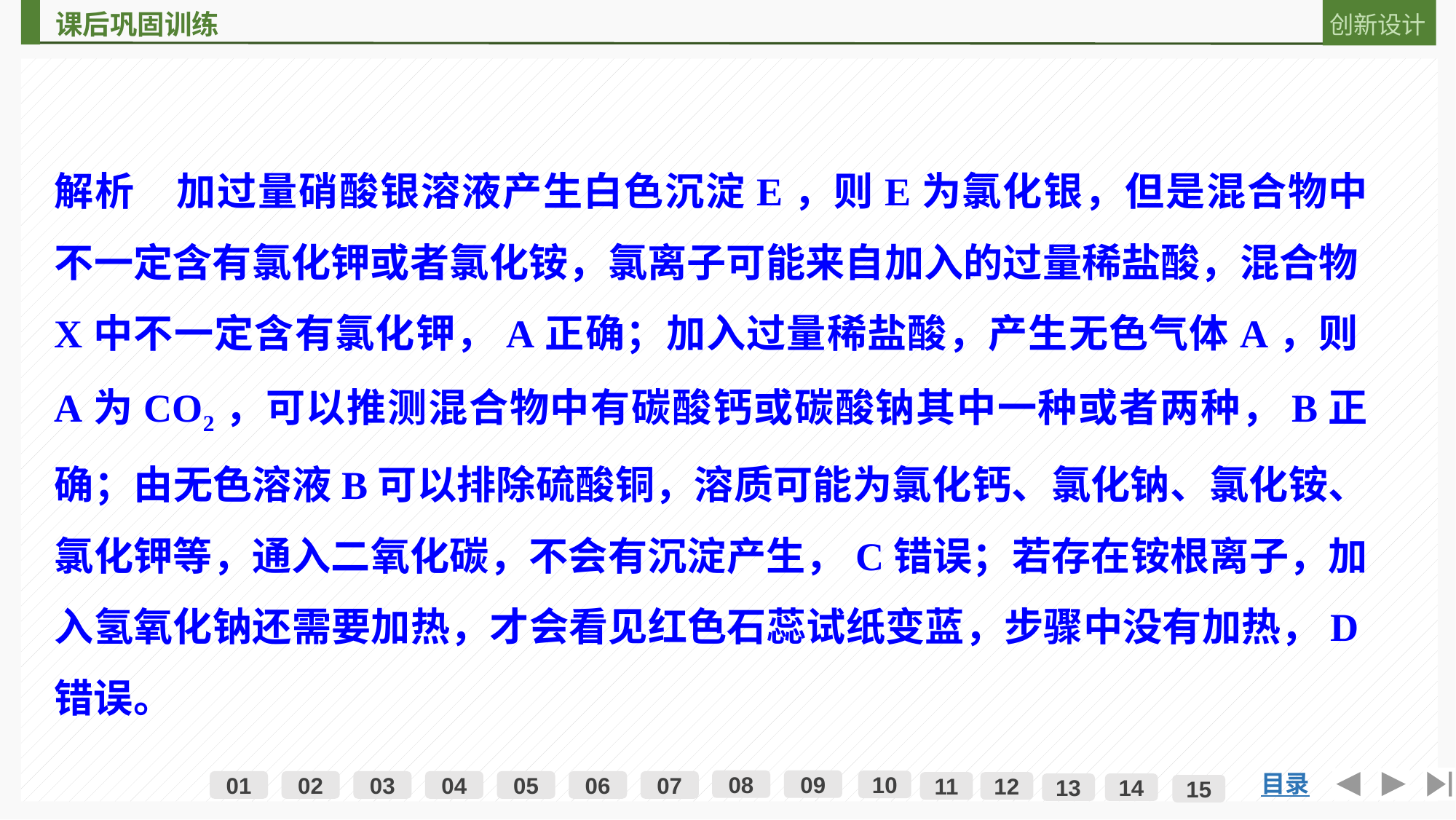

解析　加过量硝酸银溶液产生白色沉淀E，则E为氯化银，但是混合物中不一定含有氯化钾或者氯化铵，氯离子可能来自加入的过量稀盐酸，混合物X中不一定含有氯化钾，A正确；加入过量稀盐酸，产生无色气体A，则A为CO2，可以推测混合物中有碳酸钙或碳酸钠其中一种或者两种，B正确；由无色溶液B可以排除硫酸铜，溶质可能为氯化钙、氯化钠、氯化铵、氯化钾等，通入二氧化碳，不会有沉淀产生，C错误；若存在铵根离子，加入氢氧化钠还需要加热，才会看见红色石蕊试纸变蓝，步骤中没有加热，D错误。